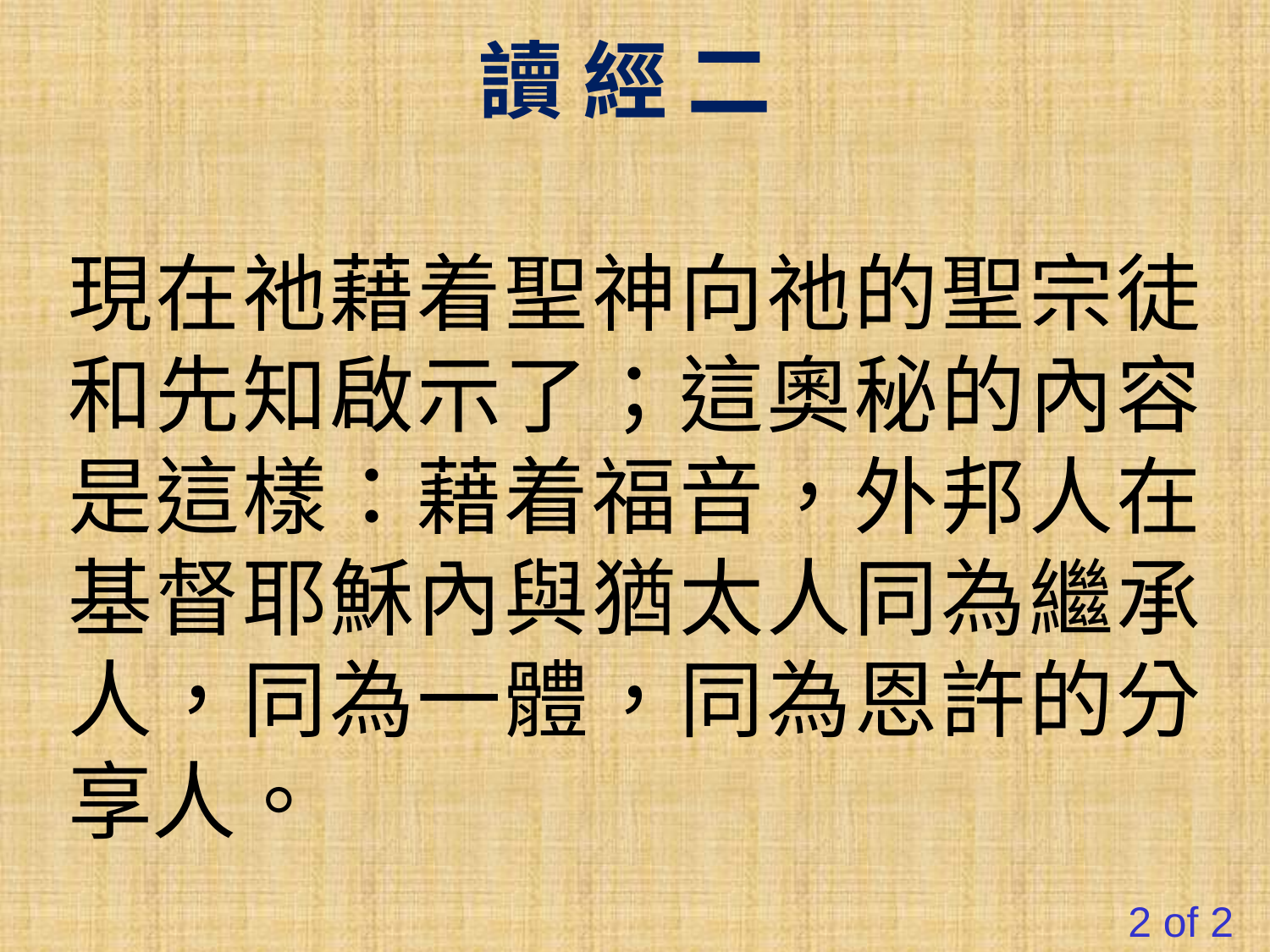

讀 經 二

現在祂藉着聖神向祂的聖宗徒和先知啟示了；這奧秘的內容是這樣：藉着福音，外邦人在基督耶穌內與猶太人同為繼承人，同為一體，同為恩許的分享人。
2 of 2